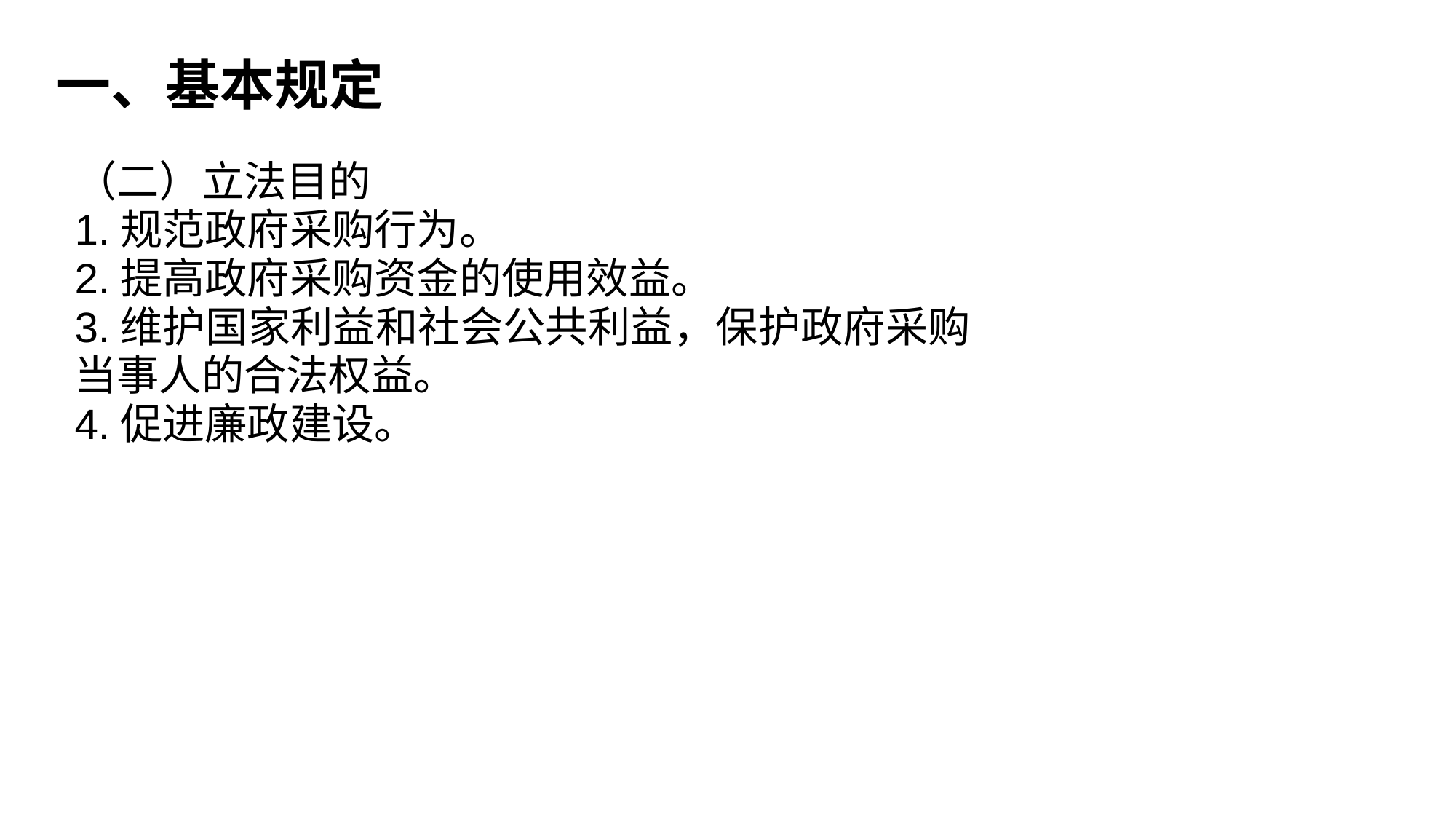

一、基本规定
（二）立法目的
1.规范政府采购行为。
2.提高政府采购资金的使用效益。
3.维护国家利益和社会公共利益，保护政府采购当事人的合法权益。
4.促进廉政建设。